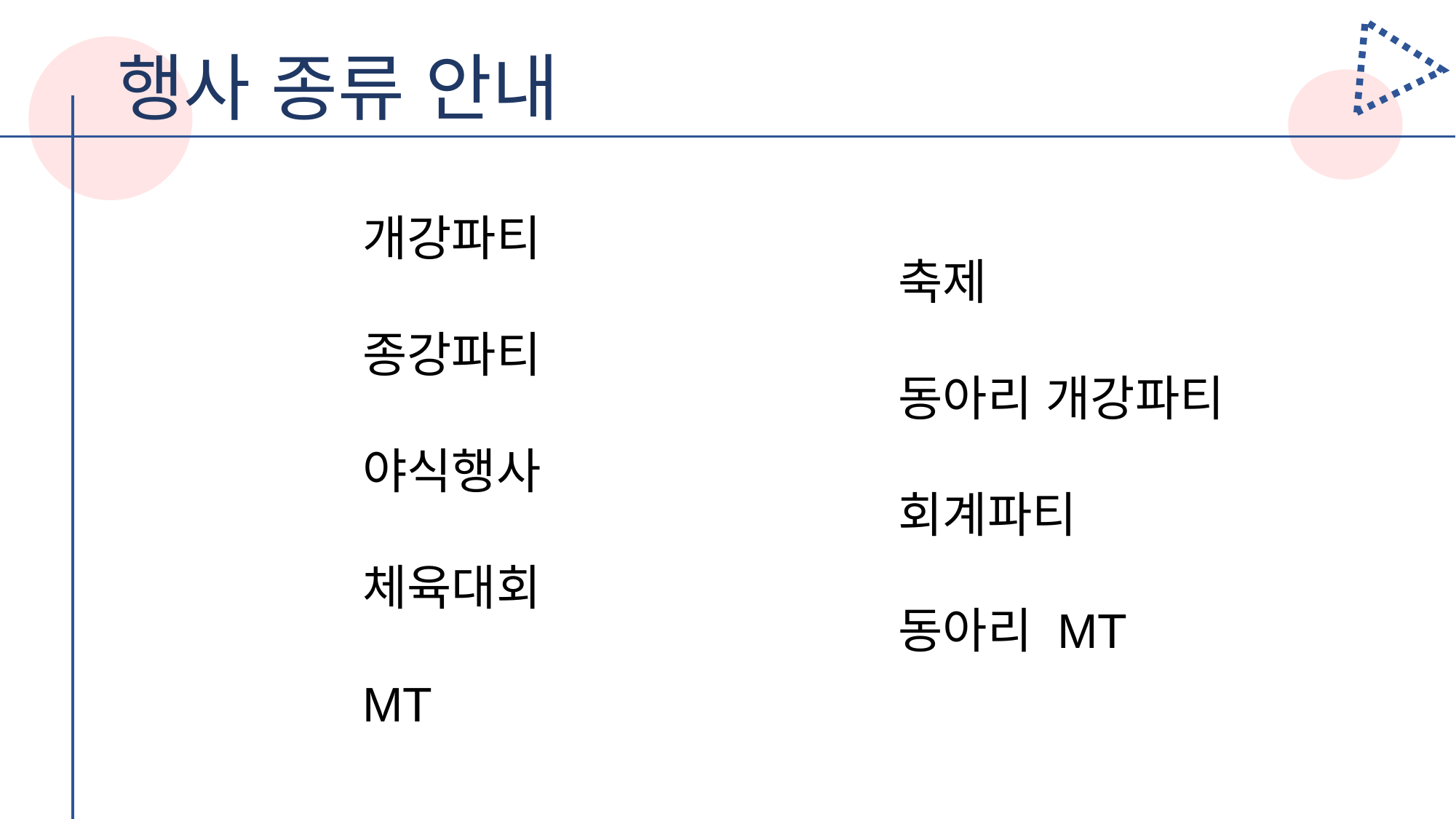

행사 종류 안내

개강파티

종강파티

야식행사

체육대회

MT
축제

동아리 개강파티

회계파티

동아리 MT